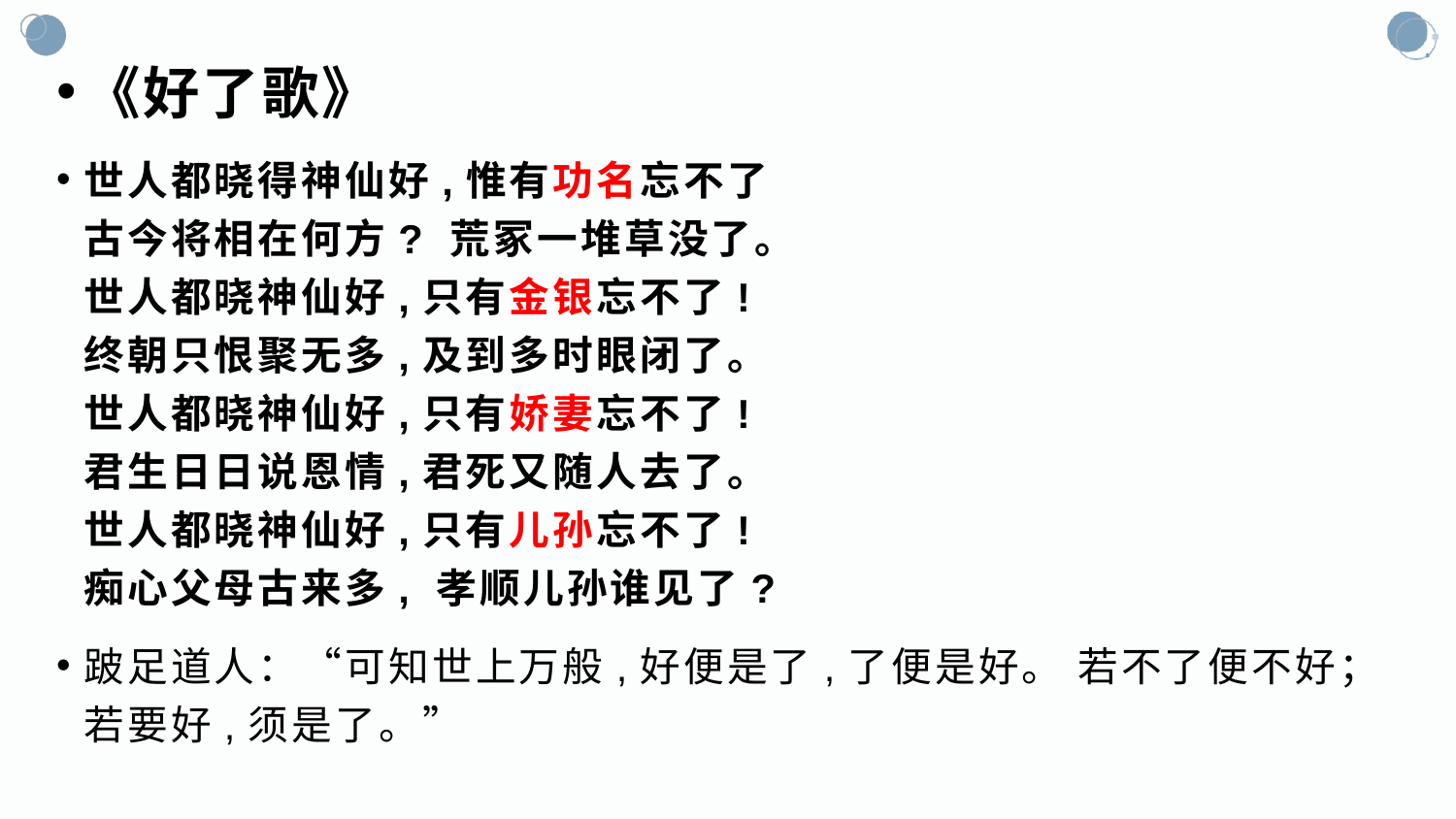

《好了歌》
世人都晓得神仙好,惟有功名忘不了
古今将相在何方? 荒冢一堆草没了。
世人都晓神仙好,只有金银忘不了!
终朝只恨聚无多,及到多时眼闭了。
世人都晓神仙好,只有娇妻忘不了!
君生日日说恩情,君死又随人去了。
世人都晓神仙好,只有儿孙忘不了!
痴心父母古来多, 孝顺儿孙谁见了?
跛足道人：“可知世上万般,好便是了,了便是好。 若不了便不好；若要好,须是了。”